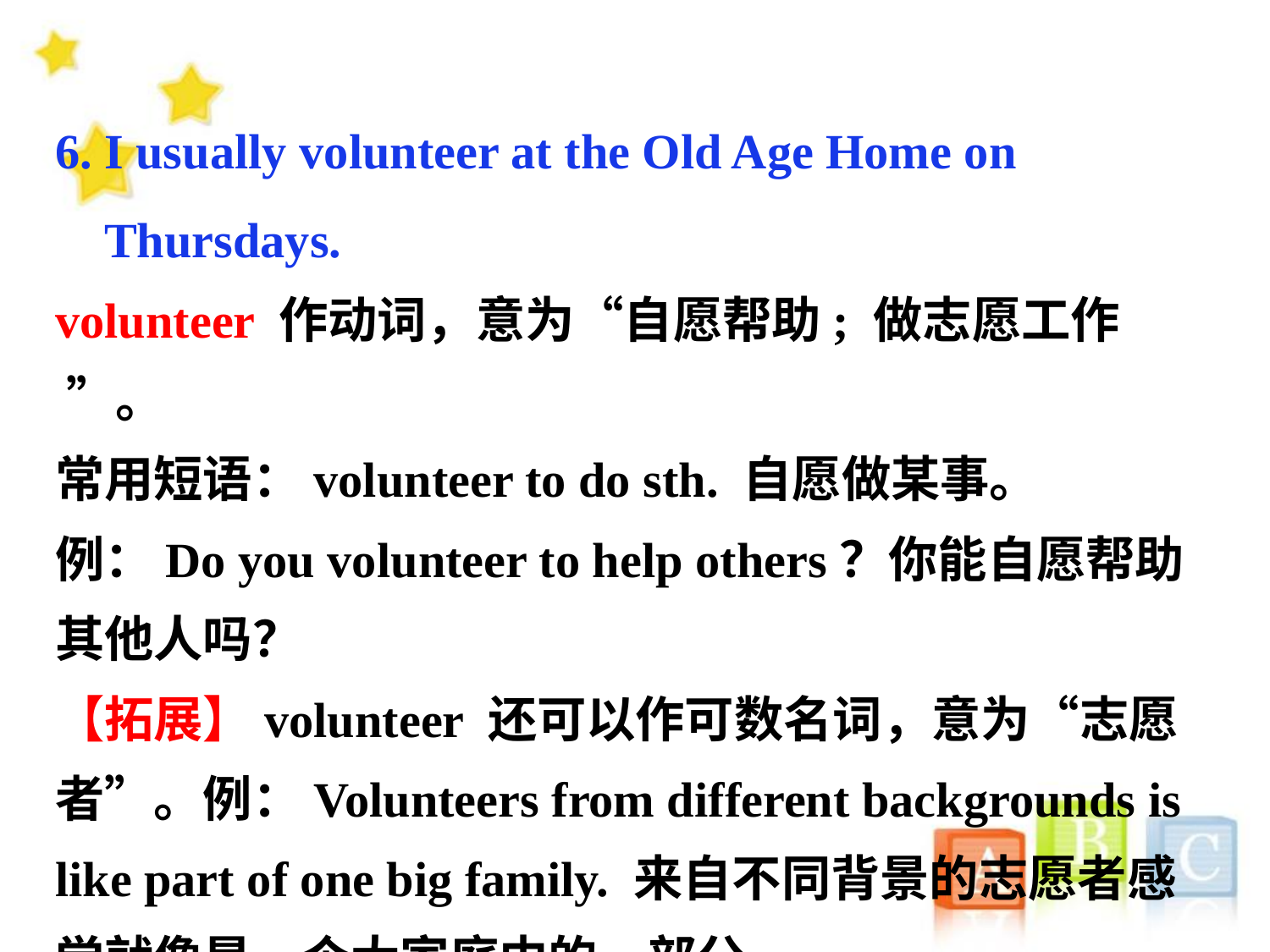

6. I usually volunteer at the Old Age Home on
    Thursdays.
volunteer 作动词，意为“自愿帮助; 做志愿工作 ”。
常用短语：volunteer to do sth. 自愿做某事。
例：Do you volunteer to help others？你能自愿帮助其他人吗？
【拓展】volunteer 还可以作可数名词，意为“志愿者”。例：Volunteers from different backgrounds is like part of one big family. 来自不同背景的志愿者感觉就像是一个大家庭中的一部分。